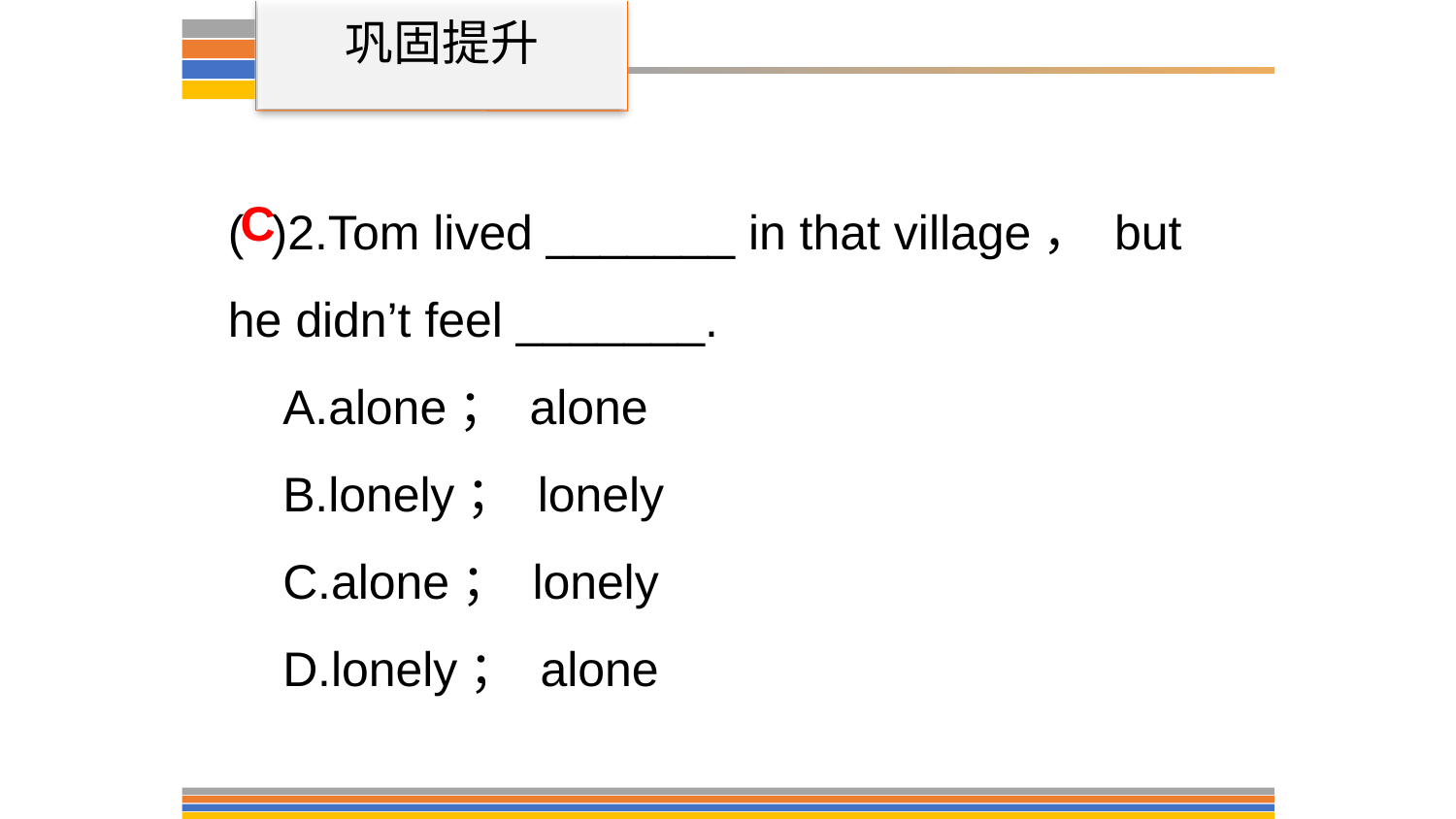

巩固提升

(  )2.Tom lived _______ in that village， but he didn’t feel _______.
A.alone； alone
B.lonely； lonely
C.alone； lonely
D.lonely； alone
C